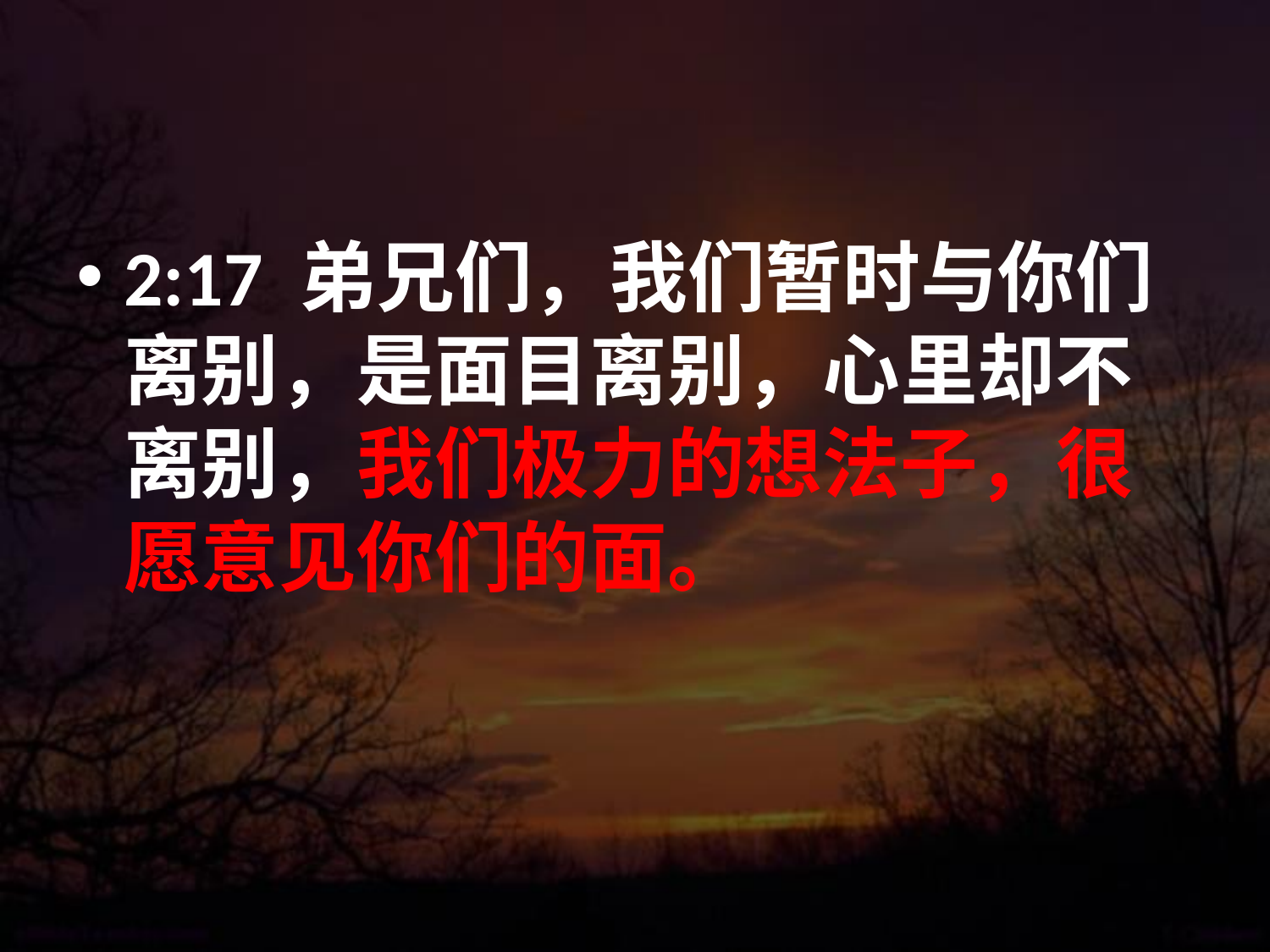

#
2:17 弟兄们，我们暂时与你们离别，是面目离别，心里却不离别，我们极力的想法子，很愿意见你们的面。